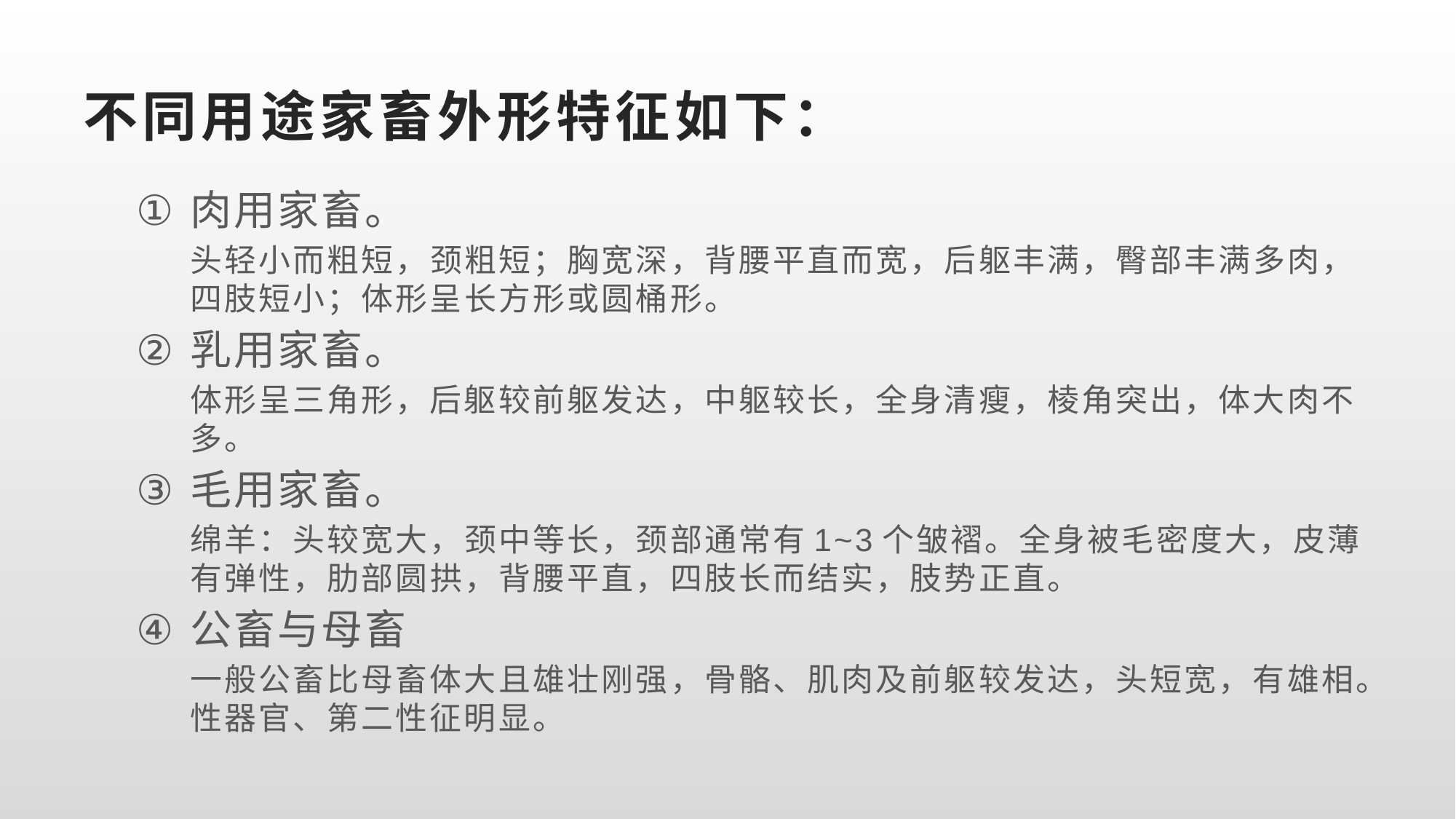

# 不同用途家畜外形特征如下：
肉用家畜。
头轻小而粗短，颈粗短；胸宽深，背腰平直而宽，后躯丰满，臀部丰满多肉，四肢短小；体形呈长方形或圆桶形。
乳用家畜。
体形呈三角形，后躯较前躯发达，中躯较长，全身清瘦，棱角突出，体大肉不多。
毛用家畜。
绵羊：头较宽大，颈中等长，颈部通常有1~3个皱褶。全身被毛密度大，皮薄有弹性，肋部圆拱，背腰平直，四肢长而结实，肢势正直。
公畜与母畜
一般公畜比母畜体大且雄壮刚强，骨骼、肌肉及前躯较发达，头短宽，有雄相。性器官、第二性征明显。